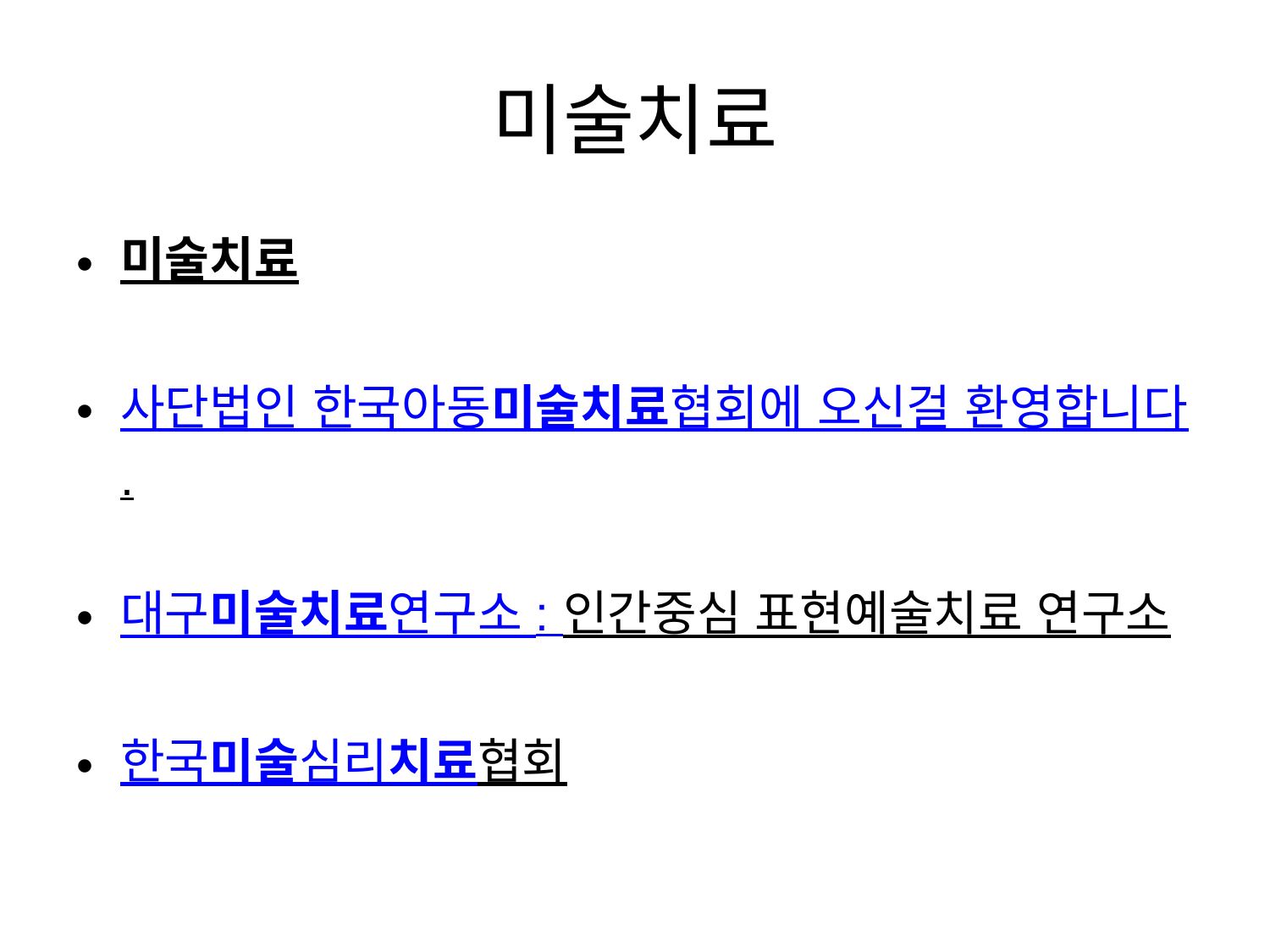

# 미술치료
미술치료

사단법인 한국아동미술치료협회에 오신걸 환영합니다.

대구미술치료연구소 : 인간중심 표현예술치료 연구소

한국미술심리치료협회